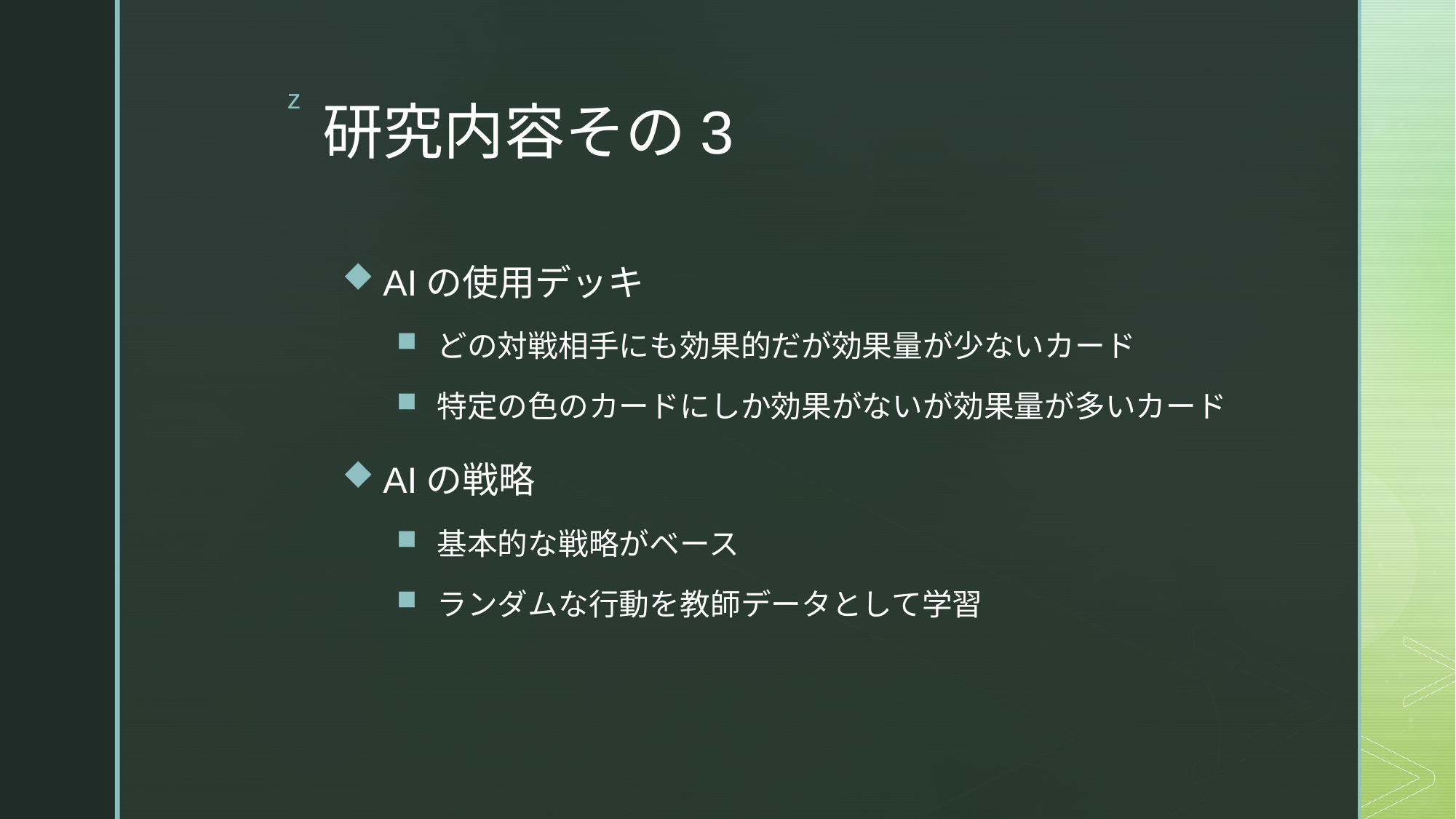

# 研究内容その3
AIの使用デッキ
どの対戦相手にも効果的だが効果量が少ないカード
特定の色のカードにしか効果がないが効果量が多いカード
AIの戦略
基本的な戦略がベース
ランダムな行動を教師データとして学習